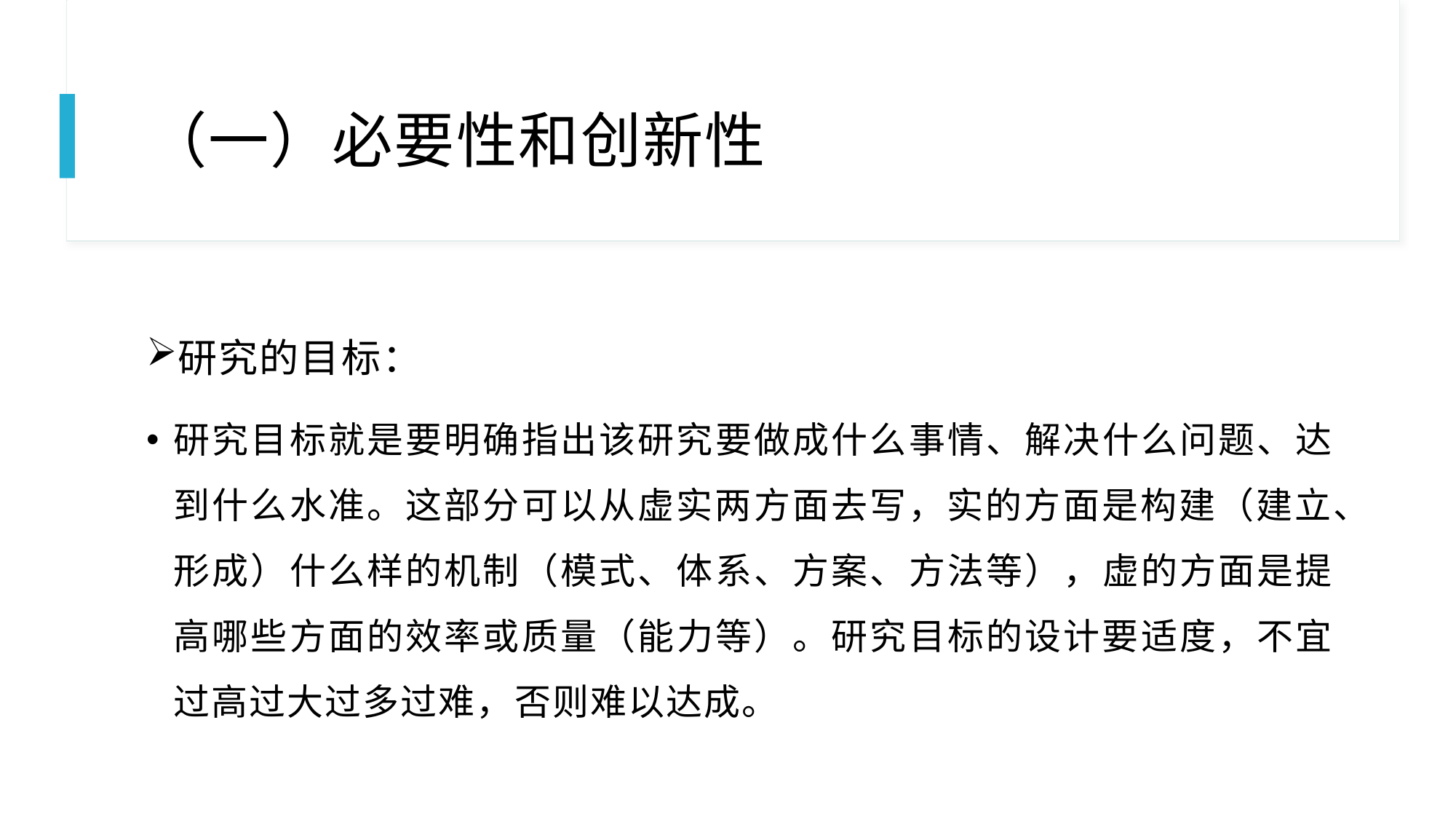

# （一）必要性和创新性
研究的目标：
研究目标就是要明确指出该研究要做成什么事情、解决什么问题、达到什么水准。这部分可以从虚实两方面去写，实的方面是构建（建立、形成）什么样的机制（模式、体系、方案、方法等），虚的方面是提高哪些方面的效率或质量（能力等）。研究目标的设计要适度，不宜过高过大过多过难，否则难以达成。